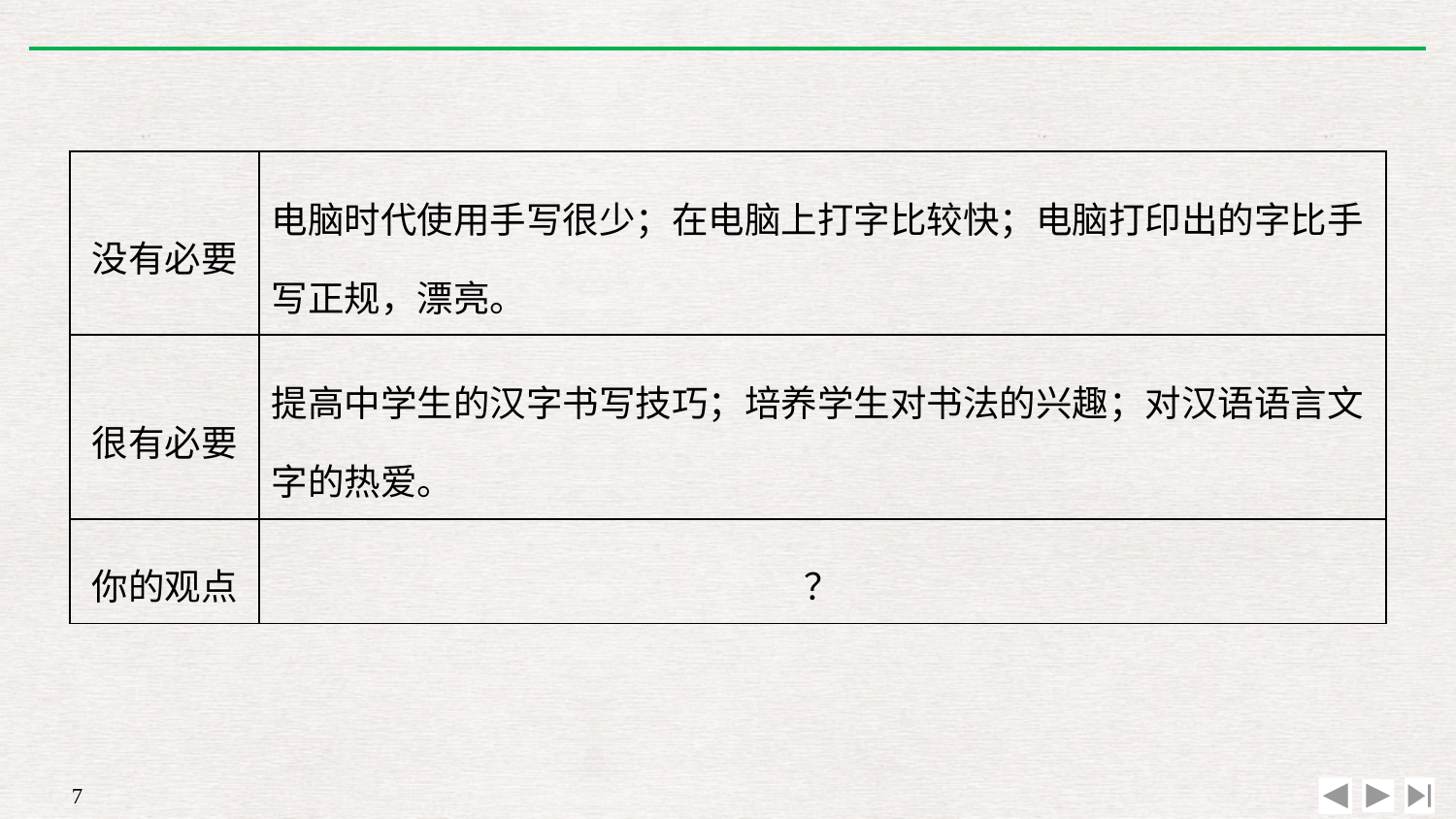

| 没有必要 | 电脑时代使用手写很少；在电脑上打字比较快；电脑打印出的字比手写正规，漂亮。 |
| --- | --- |
| 很有必要 | 提高中学生的汉字书写技巧；培养学生对书法的兴趣；对汉语语言文字的热爱。 |
| 你的观点 | ？ |